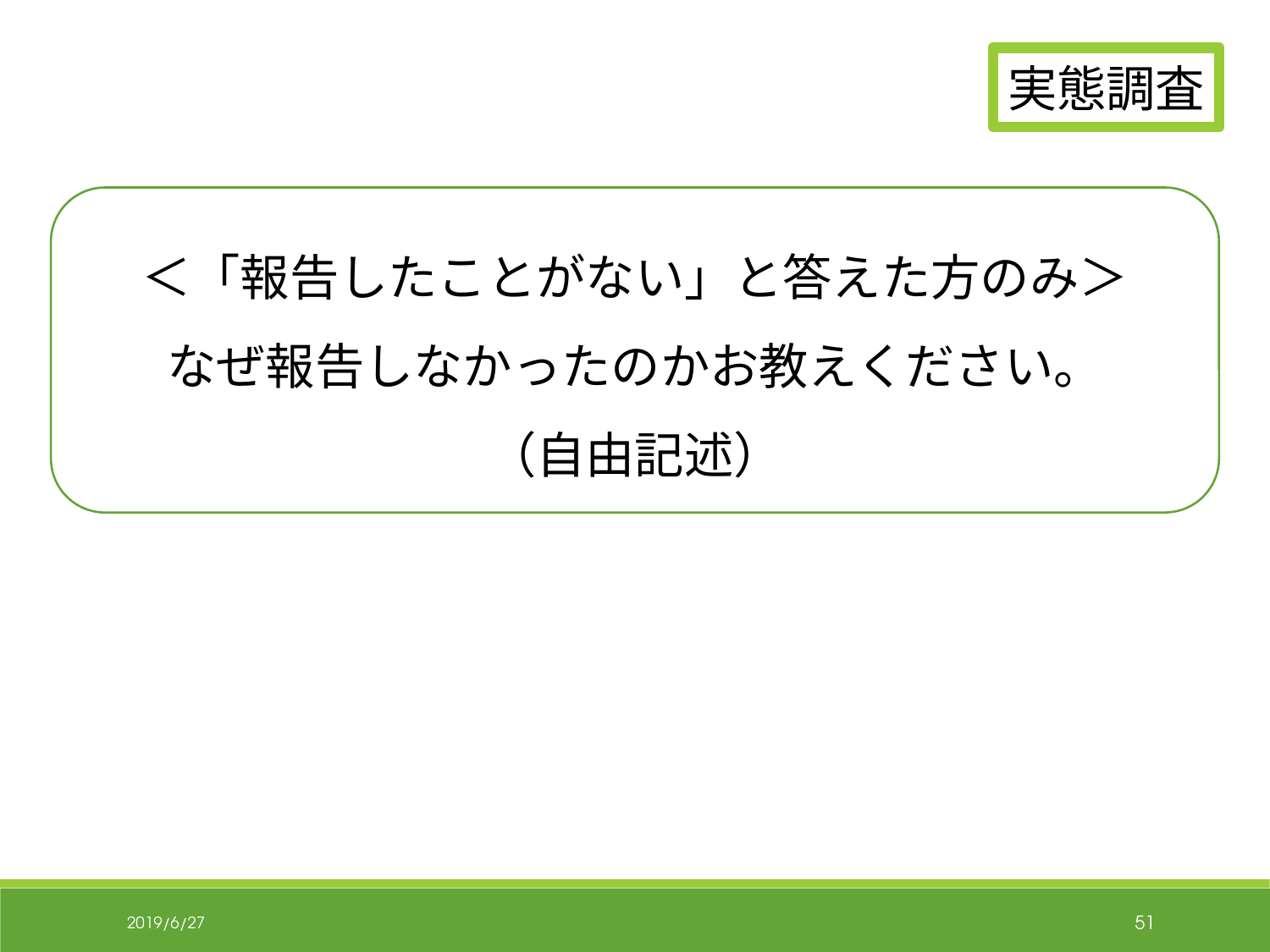

### Chart: 破損を発見した経験

| Category |
|---|
実態調査
＜「報告したことがない」と答えた方のみ＞
なぜ報告しなかったのかお教えください。
（自由記述）
2019/6/27
51